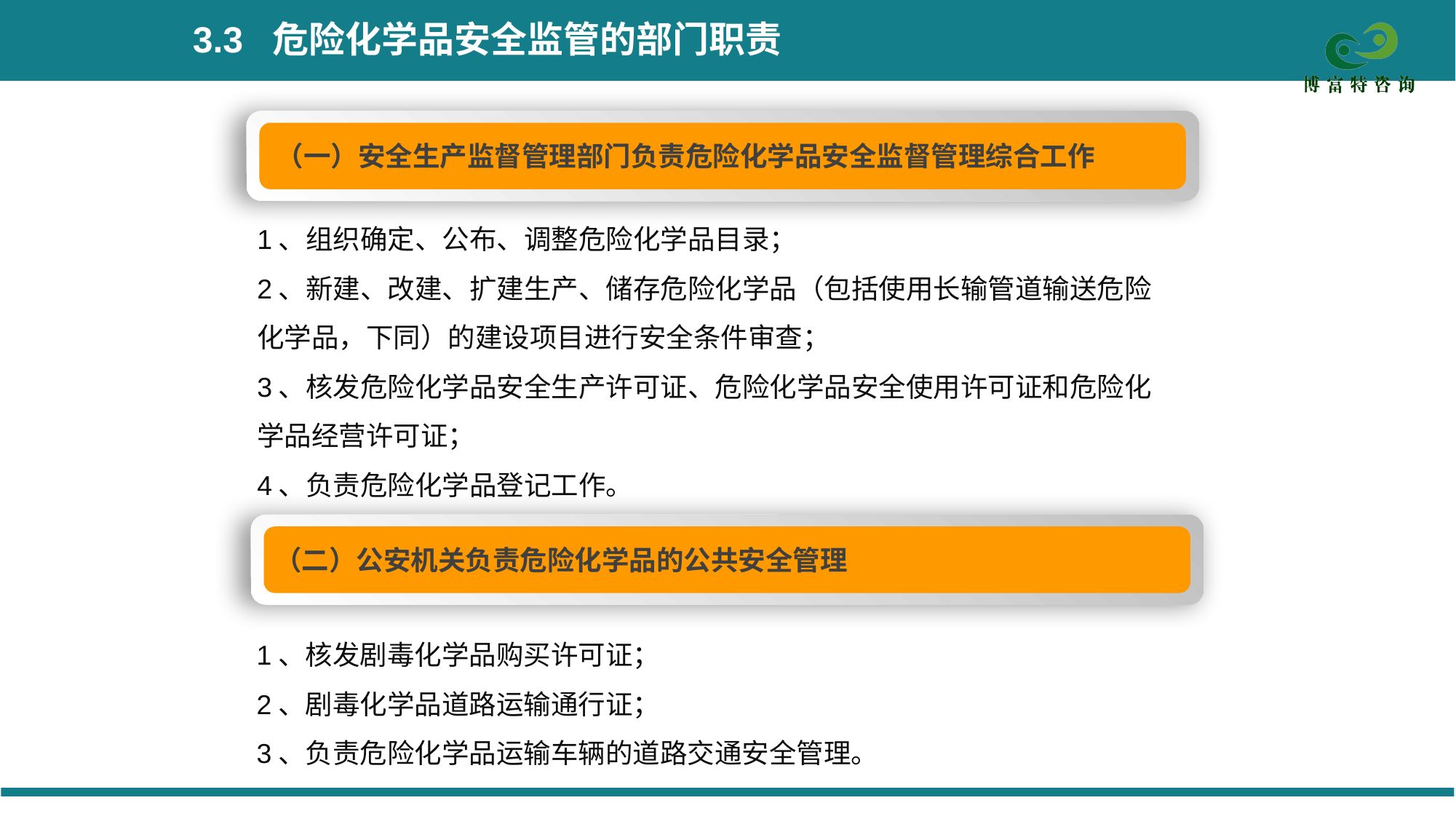

3.3  危险化学品安全监管的部门职责

（一）安全生产监督管理部门负责危险化学品安全监督管理综合工作
1、组织确定、公布、调整危险化学品目录；
2、新建、改建、扩建生产、储存危险化学品（包括使用长输管道输送危险化学品，下同）的建设项目进行安全条件审查；
3、核发危险化学品安全生产许可证、危险化学品安全使用许可证和危险化学品经营许可证；
4、负责危险化学品登记工作。

（二）公安机关负责危险化学品的公共安全管理
1、核发剧毒化学品购买许可证；
2、剧毒化学品道路运输通行证；
3、负责危险化学品运输车辆的道路交通安全管理。